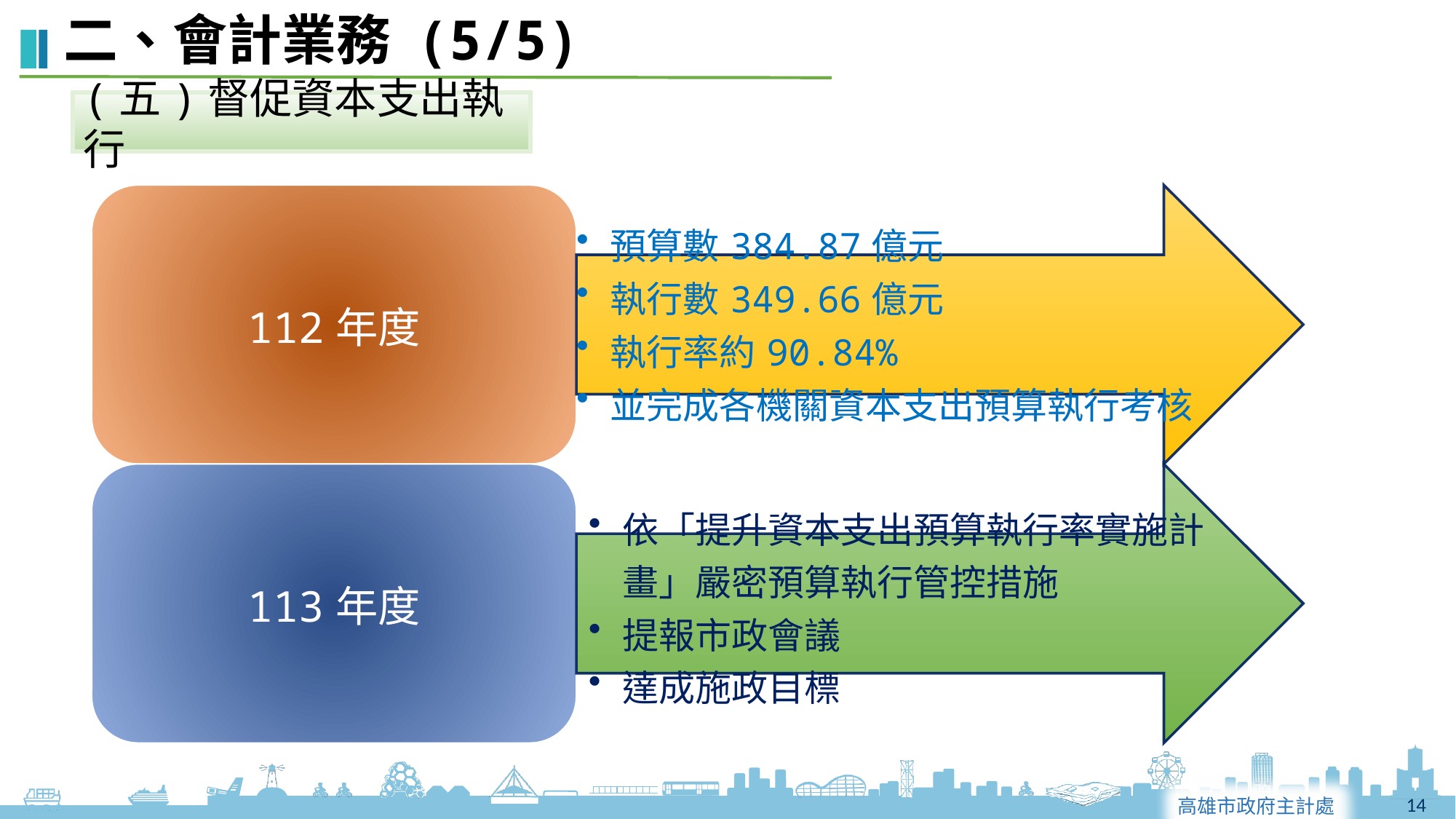

二、會計業務 (5/5)
(五)督促資本支出執行
112年度
預算數384.87億元
113年度
提報市政會議
執行數349.66億元
執行率約90.84%
並完成各機關資本支出預算執行考核
達成施政目標